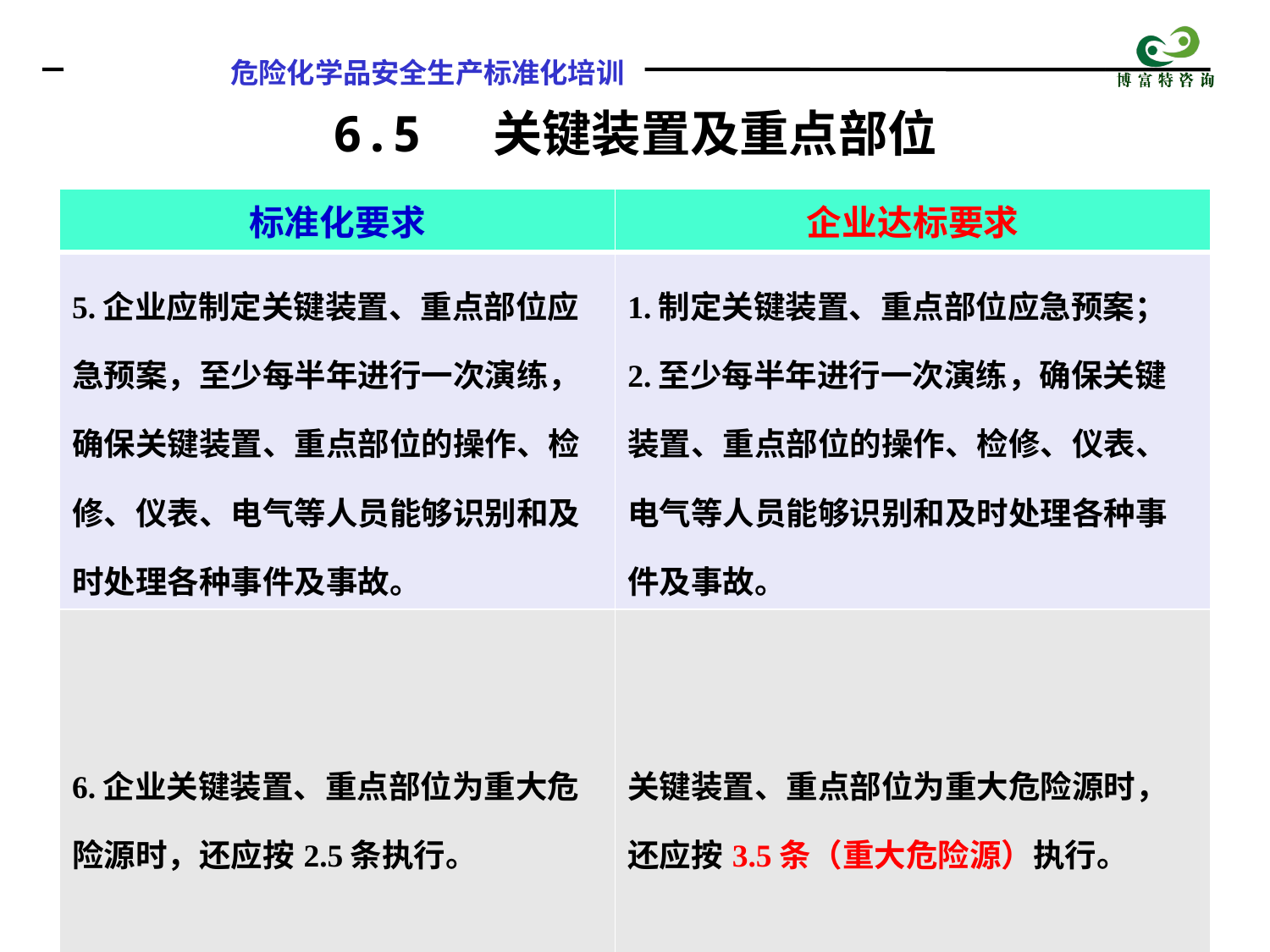

6.5  关键装置及重点部位
| 标准化要求 | 企业达标要求 |
| --- | --- |
| 5.企业应制定关键装置、重点部位应急预案，至少每半年进行一次演练，确保关键装置、重点部位的操作、检修、仪表、电气等人员能够识别和及时处理各种事件及事故。 | 1.制定关键装置、重点部位应急预案； 2.至少每半年进行一次演练，确保关键装置、重点部位的操作、检修、仪表、电气等人员能够识别和及时处理各种事件及事故。 |
| 6.企业关键装置、重点部位为重大危险源时，还应按2.5条执行。 | 关键装置、重点部位为重大危险源时，还应按3.5条（重大危险源）执行。 |